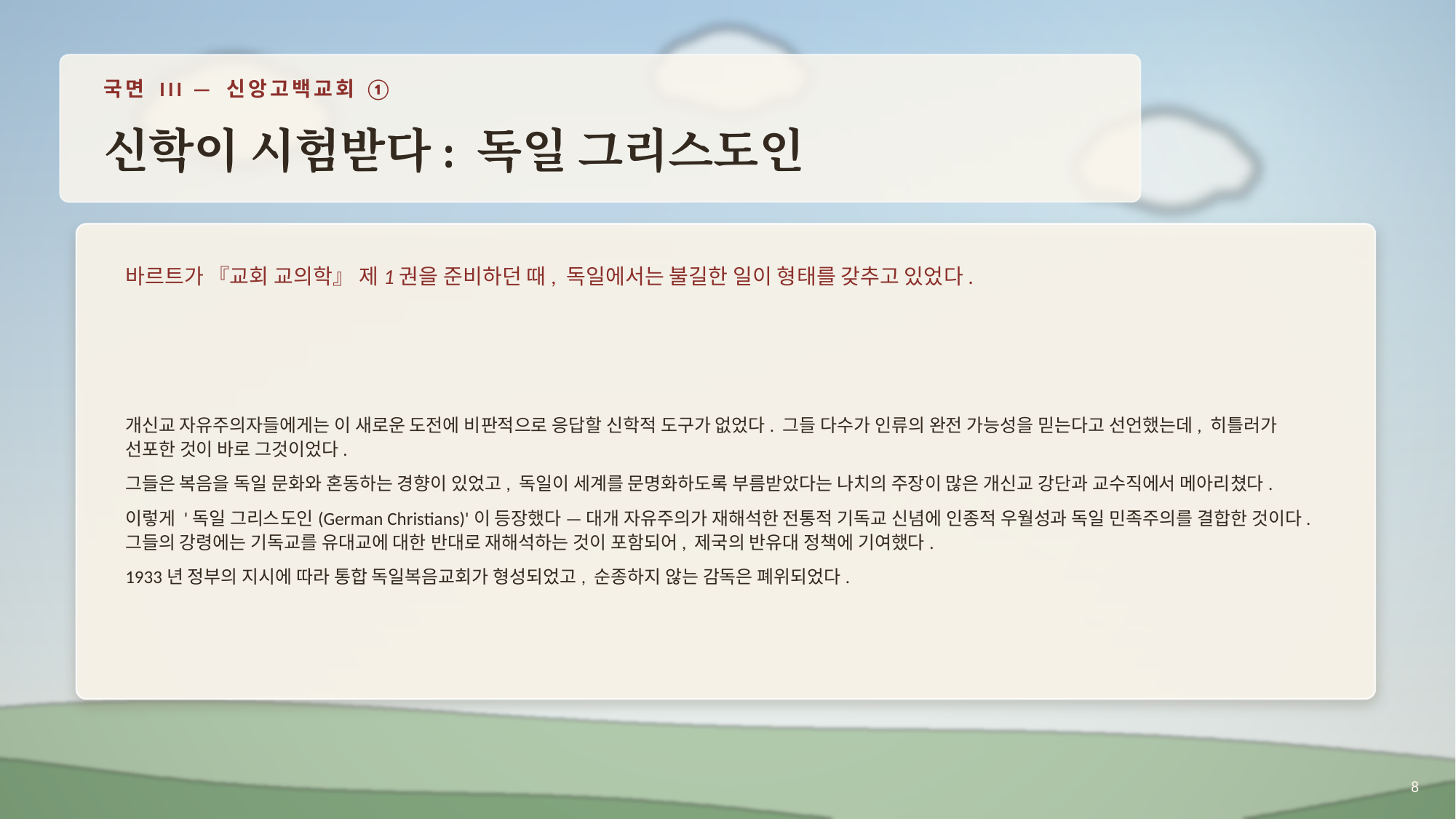

국면 III — 신앙고백교회 ①
신학이 시험받다: 독일 그리스도인

바르트가 『교회 교의학』 제1권을 준비하던 때, 독일에서는 불길한 일이 형태를 갖추고 있었다.
개신교 자유주의자들에게는 이 새로운 도전에 비판적으로 응답할 신학적 도구가 없었다. 그들 다수가 인류의 완전 가능성을 믿는다고 선언했는데, 히틀러가 선포한 것이 바로 그것이었다.
그들은 복음을 독일 문화와 혼동하는 경향이 있었고, 독일이 세계를 문명화하도록 부름받았다는 나치의 주장이 많은 개신교 강단과 교수직에서 메아리쳤다.
이렇게 '독일 그리스도인(German Christians)'이 등장했다 — 대개 자유주의가 재해석한 전통적 기독교 신념에 인종적 우월성과 독일 민족주의를 결합한 것이다. 그들의 강령에는 기독교를 유대교에 대한 반대로 재해석하는 것이 포함되어, 제국의 반유대 정책에 기여했다.
1933년 정부의 지시에 따라 통합 독일복음교회가 형성되었고, 순종하지 않는 감독은 폐위되었다.
8